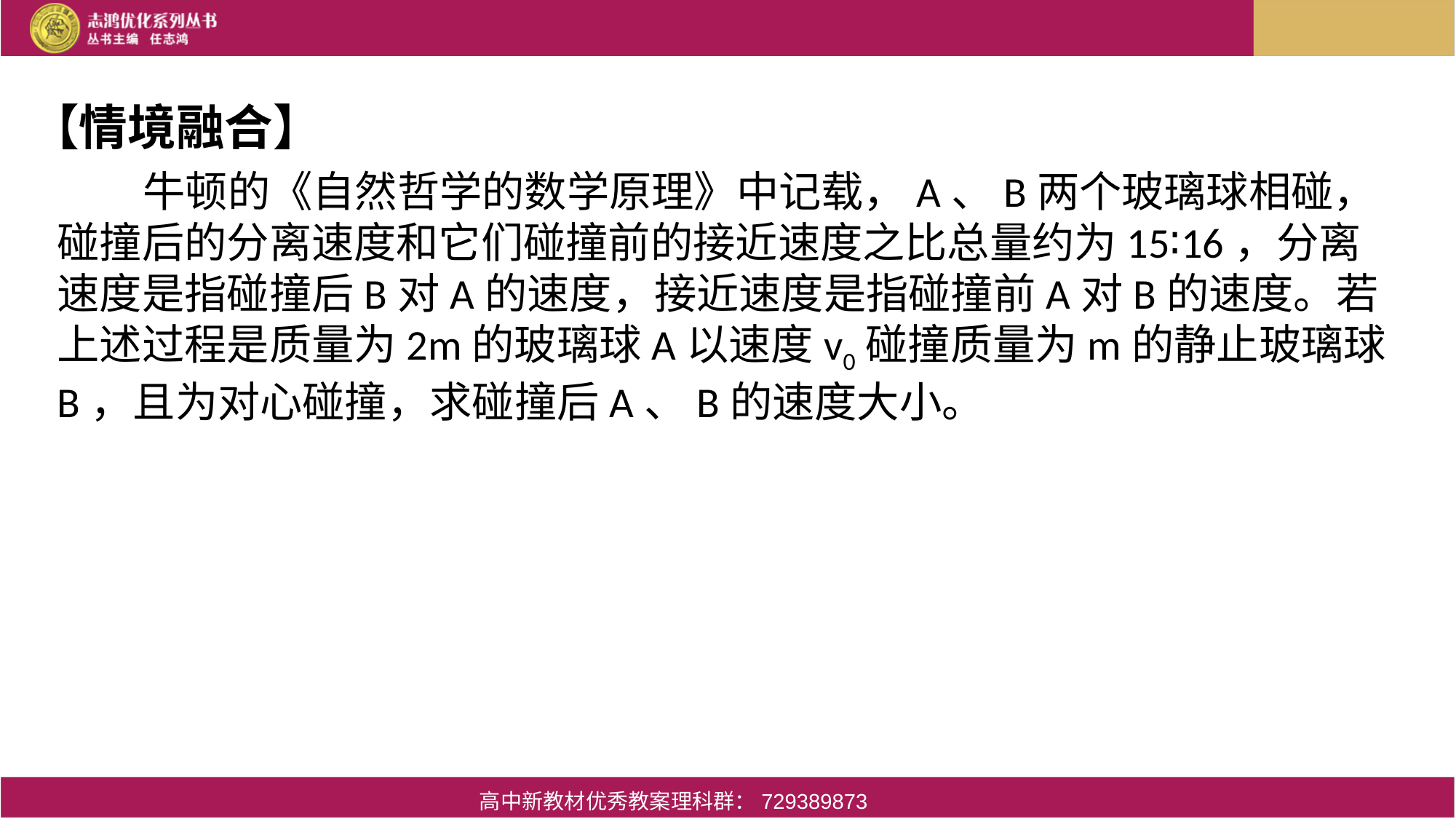

【情境融合】
        牛顿的《自然哲学的数学原理》中记载，A、B两个玻璃球相碰，碰撞后的分离速度和它们碰撞前的接近速度之比总量约为15∶16，分离速度是指碰撞后B对A的速度，接近速度是指碰撞前A对B的速度。若上述过程是质量为2m的玻璃球A以速度v0碰撞质量为m的静止玻璃球B，且为对心碰撞，求碰撞后A、B的速度大小。